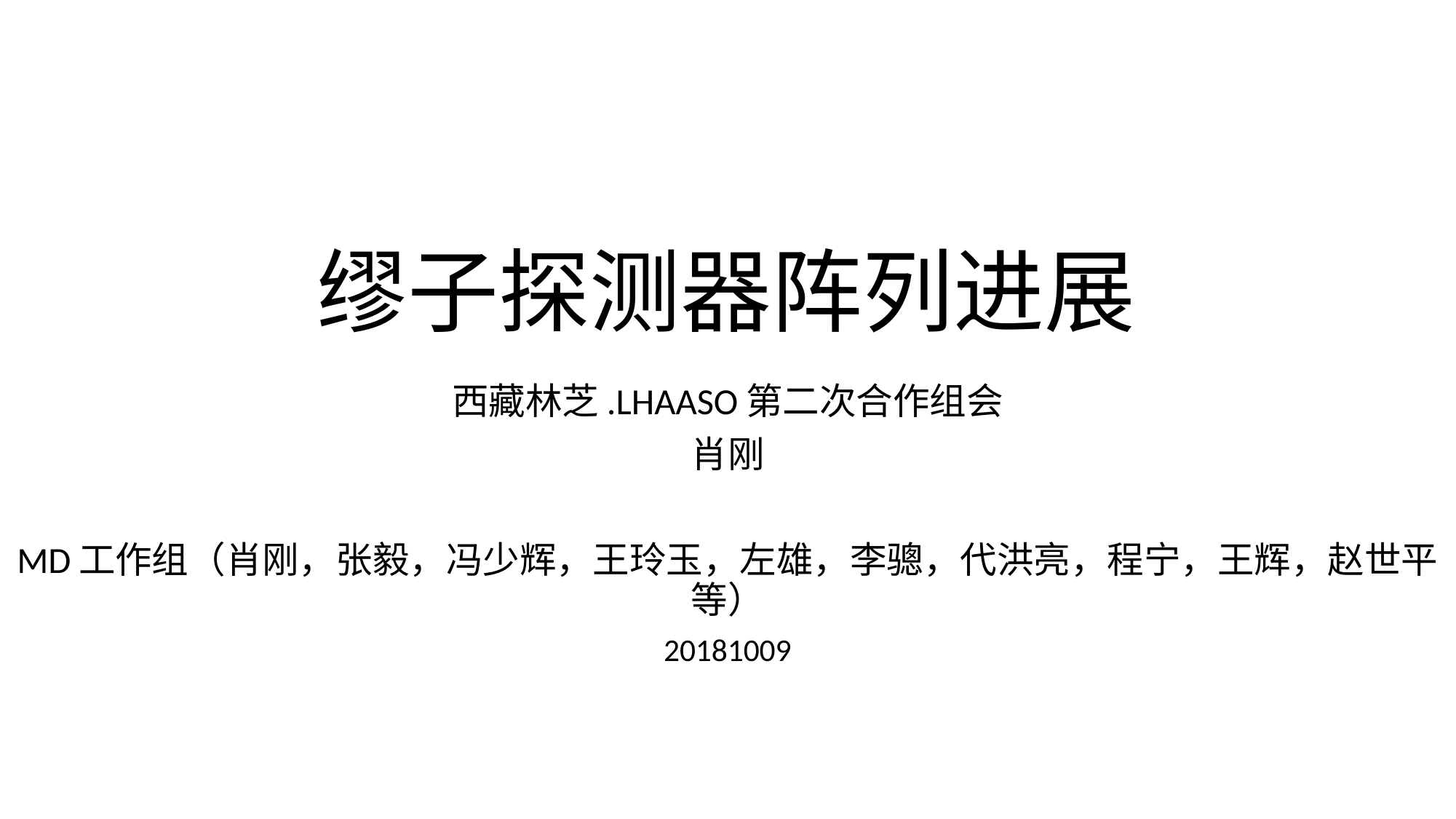

# 缪子探测器阵列进展
西藏林芝.LHAASO第二次合作组会
肖刚

MD工作组（肖刚，张毅，冯少辉，王玲玉，左雄，李骢，代洪亮，程宁，王辉，赵世平等）
20181009